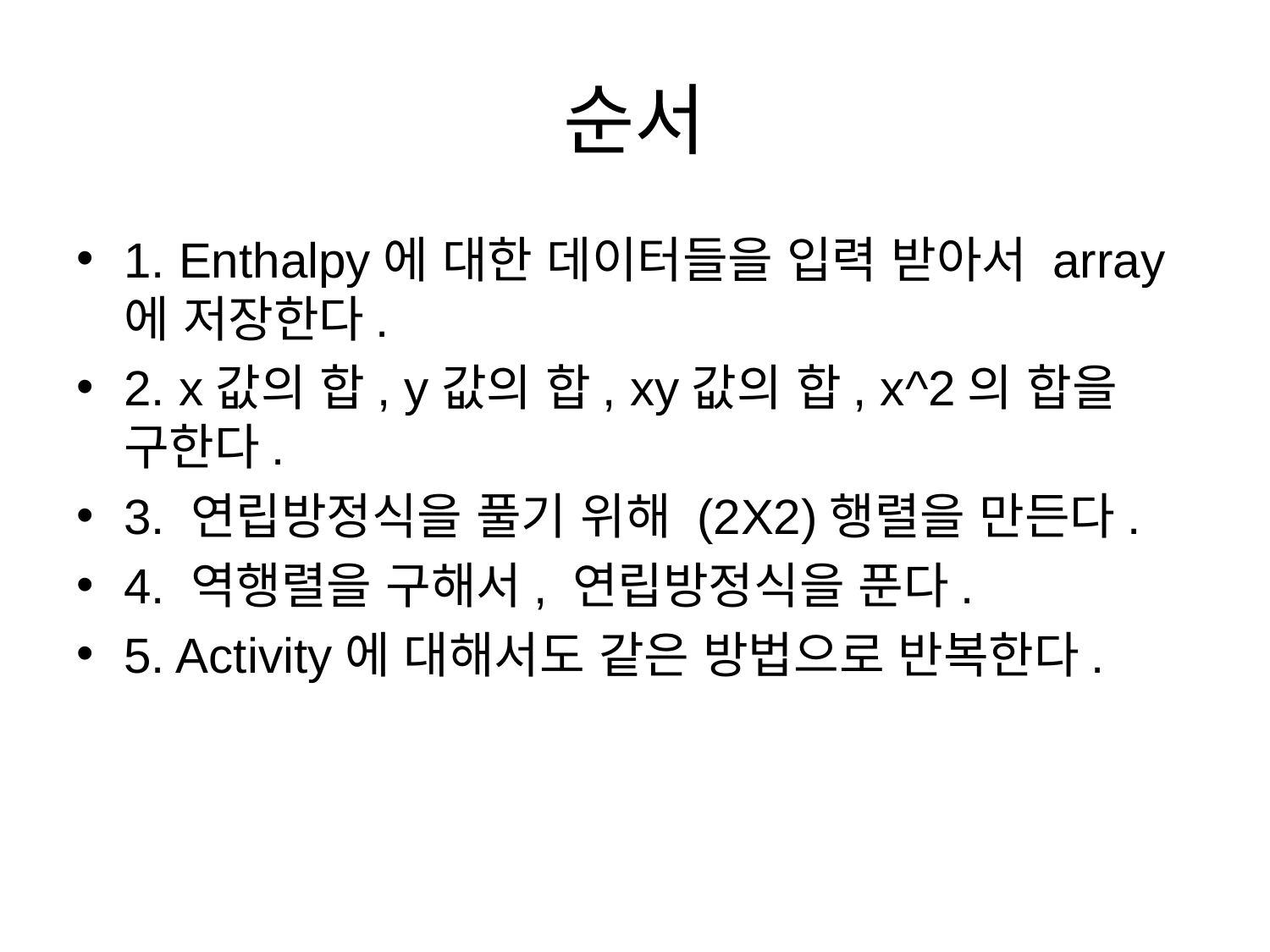

# 순서
1. Enthalpy에 대한 데이터들을 입력 받아서 array에 저장한다.
2. x값의 합, y값의 합, xy값의 합, x^2의 합을 구한다.
3. 연립방정식을 풀기 위해 (2X2)행렬을 만든다.
4. 역행렬을 구해서, 연립방정식을 푼다.
5. Activity에 대해서도 같은 방법으로 반복한다.